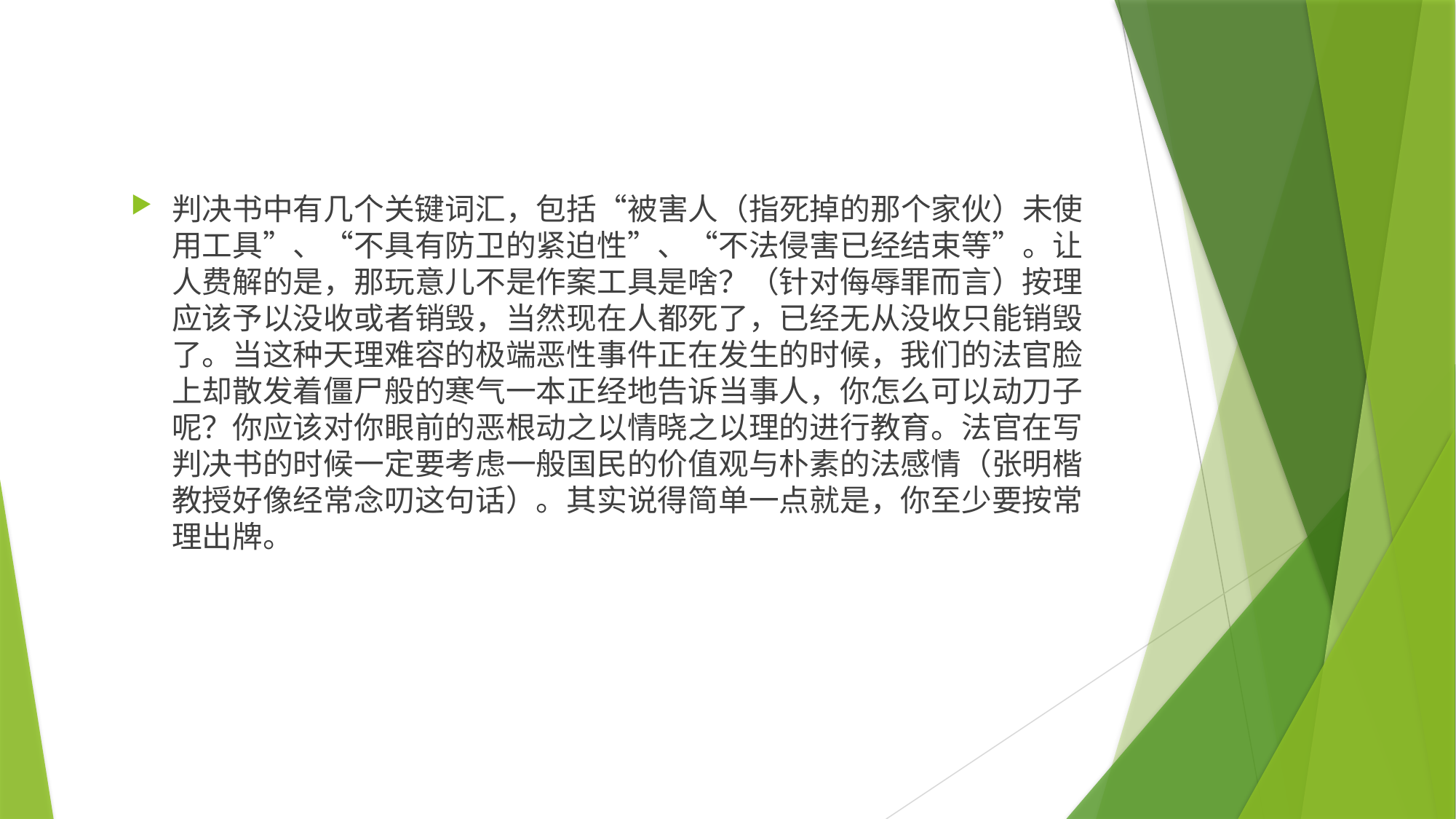

判决书中有几个关键词汇，包括“被害人（指死掉的那个家伙）未使用工具”、“不具有防卫的紧迫性”、“不法侵害已经结束等”。让人费解的是，那玩意儿不是作案工具是啥？（针对侮辱罪而言）按理应该予以没收或者销毁，当然现在人都死了，已经无从没收只能销毁了。当这种天理难容的极端恶性事件正在发生的时候，我们的法官脸上却散发着僵尸般的寒气一本正经地告诉当事人，你怎么可以动刀子呢？你应该对你眼前的恶根动之以情晓之以理的进行教育。法官在写判决书的时候一定要考虑一般国民的价值观与朴素的法感情（张明楷教授好像经常念叨这句话）。其实说得简单一点就是，你至少要按常理出牌。